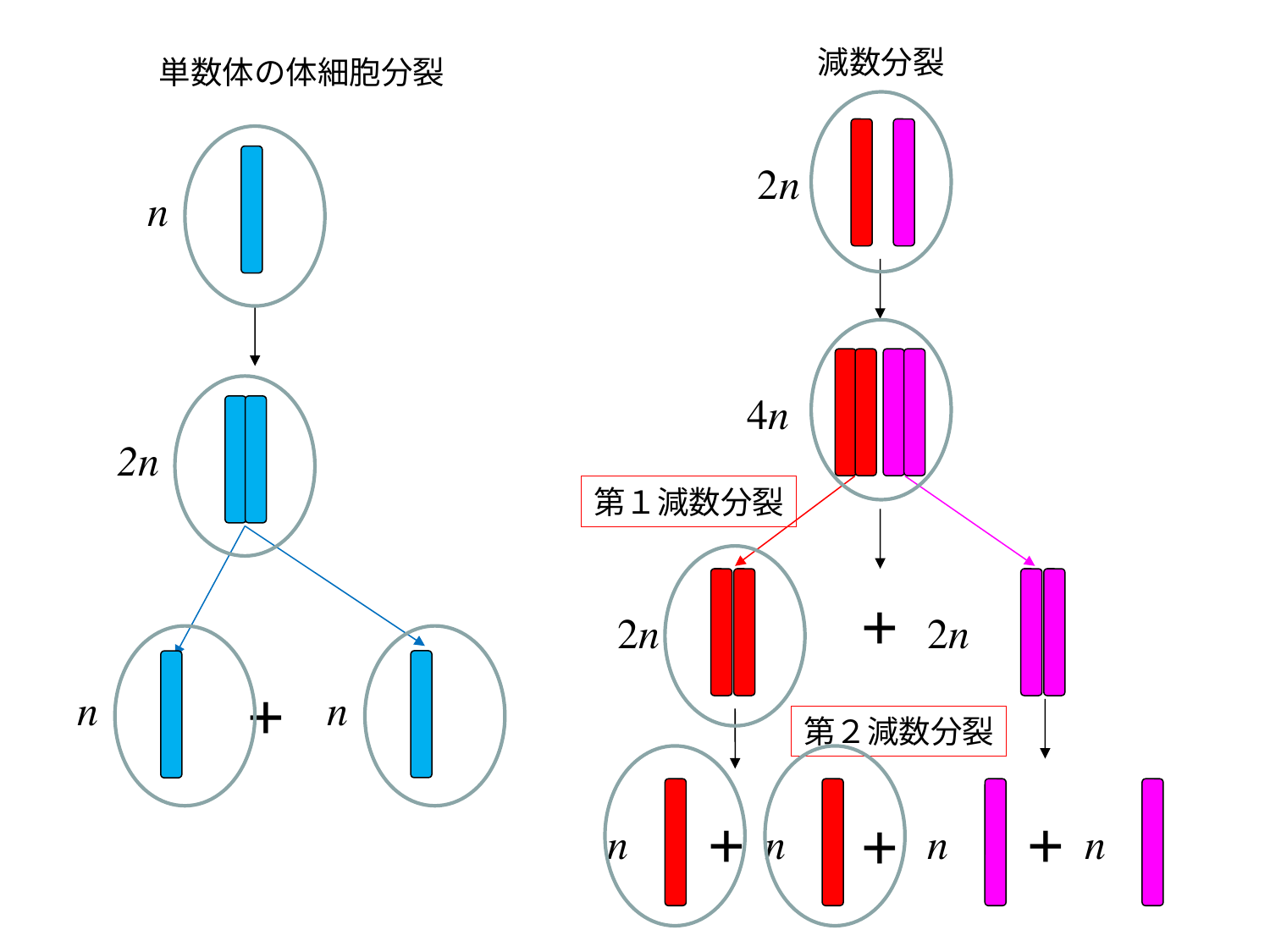

減数分裂
単数体の体細胞分裂

2n
n

4n

2n
第１減数分裂

2n
+
2n

+
n
n

第２減数分裂

n

n
+
+
+
n
n